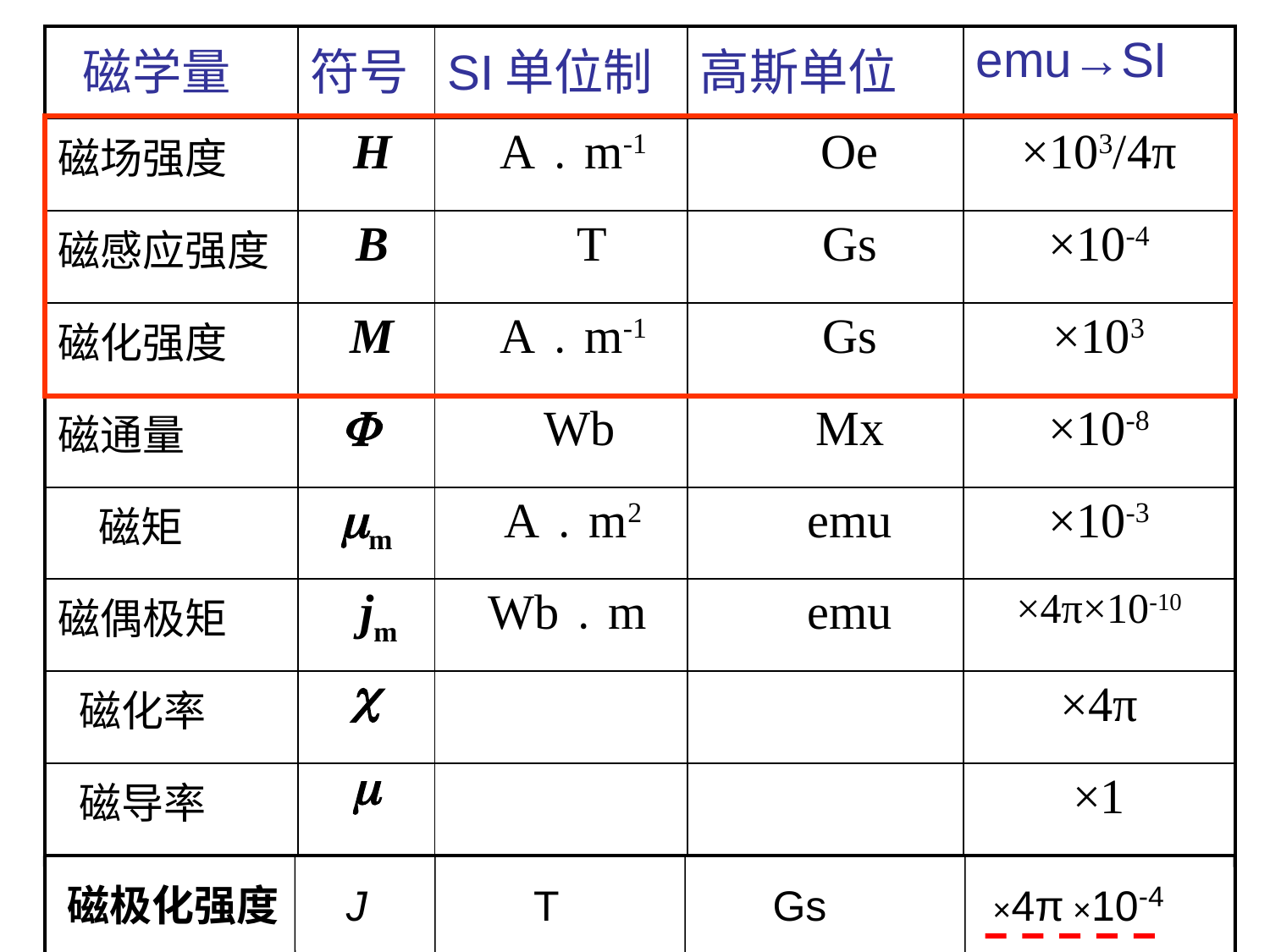

| 磁学量 | 符号 | SI单位制 | 高斯单位 | emu→SI |
| --- | --- | --- | --- | --- |
| 磁场强度 | H | A﹒m-1 | Oe | ×103/4π |
| 磁感应强度 | B | T | Gs | ×10-4 |
| 磁化强度 | M | A﹒m-1 | Gs | ×103 |
| 磁通量 | Φ | Wb | Mx | ×10-8 |
| 磁矩 | μm | A﹒m2 | emu | ×10-3 |
| 磁偶极矩 | jm | Wb﹒m | emu | ×4π×10-10 |
| 磁化率 | χ |  |  | ×4π |
| 磁导率 | μ |  |  | ×1 |

磁极化强度      J              T                  Gs              ×4π ×10-4